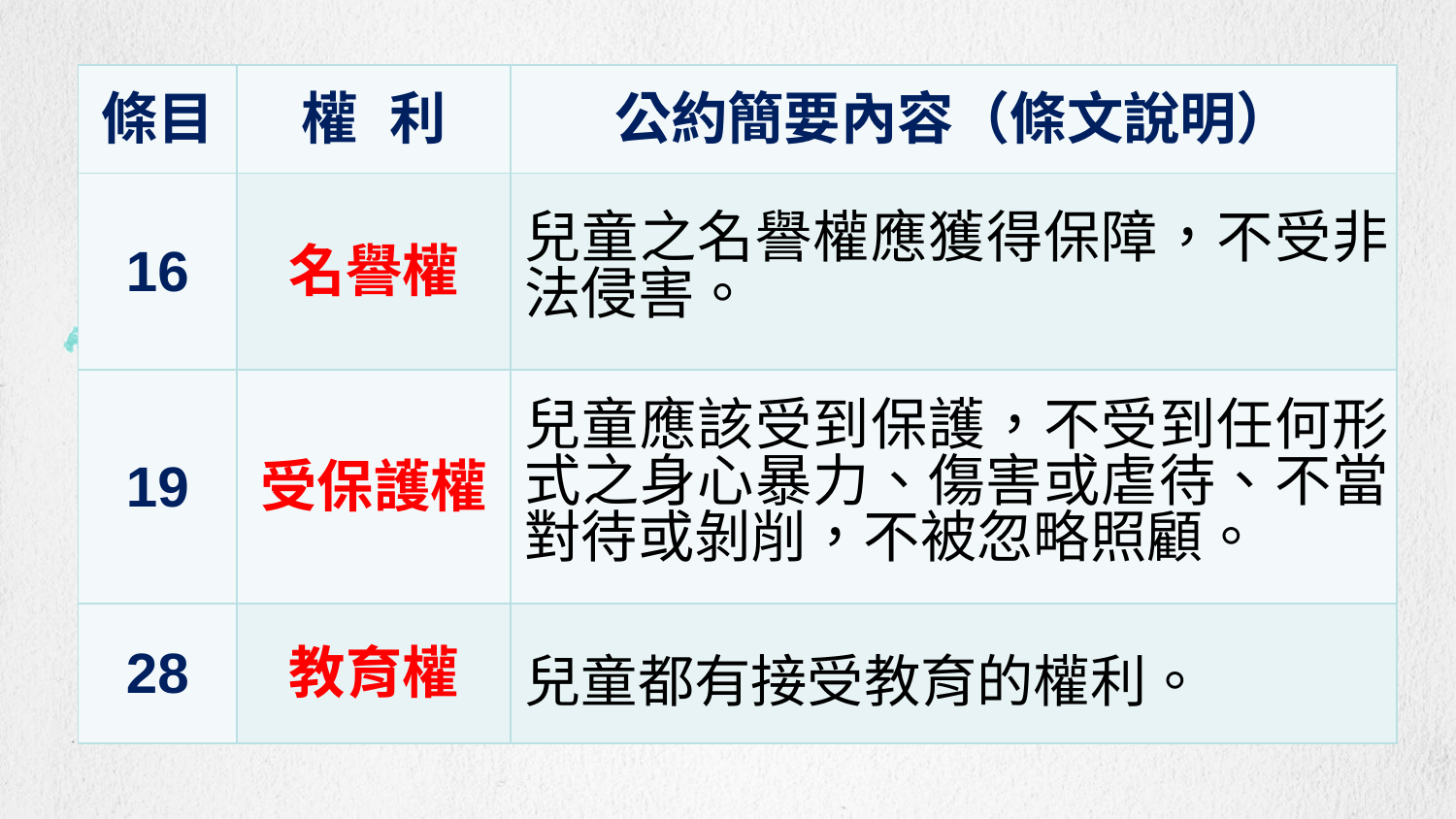

| 條目 | 權 利 | 公約簡要內容（條文說明） |
| --- | --- | --- |
| 16 | 名譽權 | 兒童之名譽權應獲得保障，不受非法侵害。 |
| 19 | 受保護權 | 兒童應該受到保護，不受到任何形式之身心暴力、傷害或虐待、不當對待或剝削，不被忽略照顧。 |
| 28 | 教育權 | 兒童都有接受教育的權利。 |
#